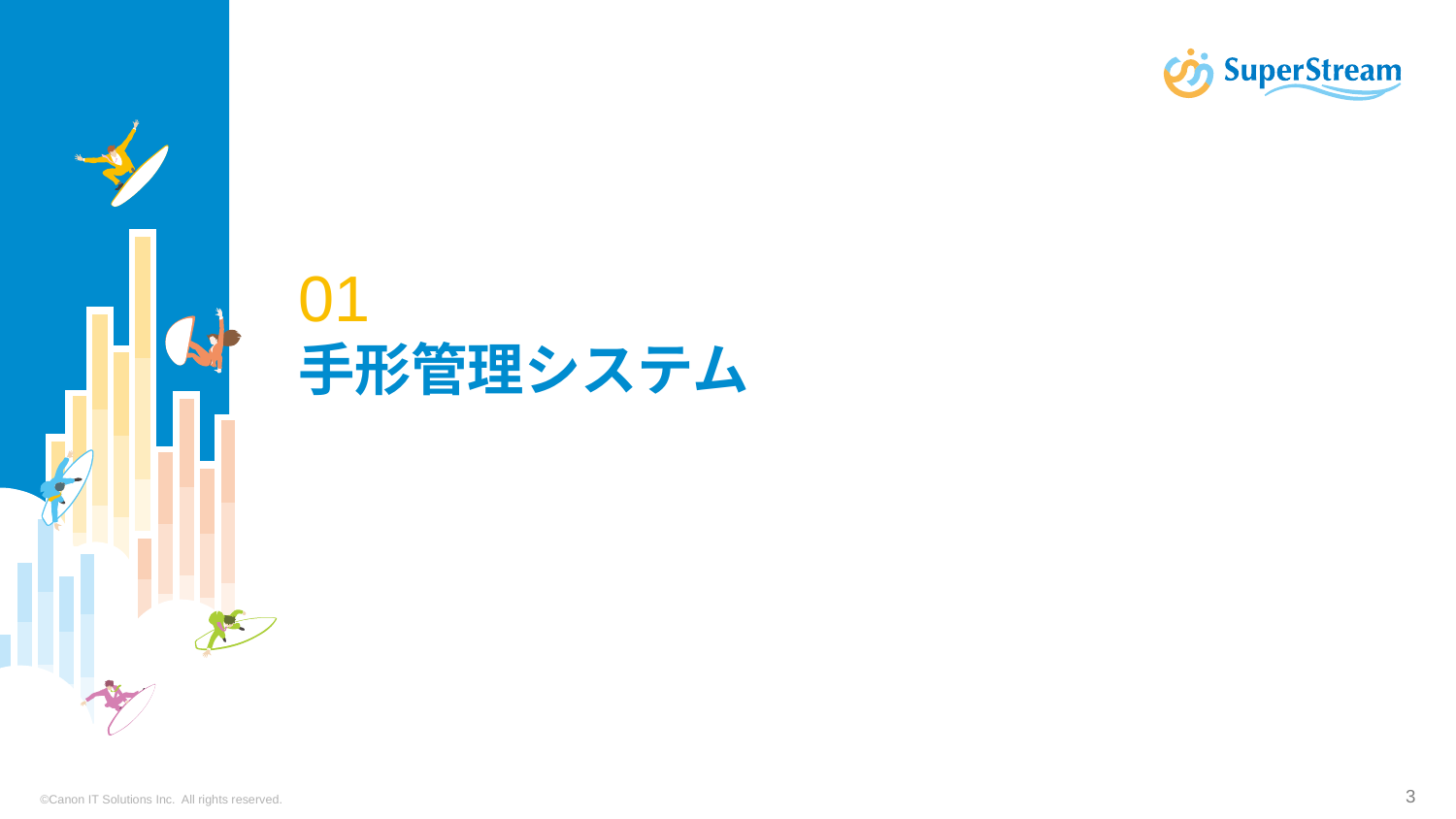

# 01 手形管理システム
©Canon IT Solutions Inc.  All rights reserved.
3